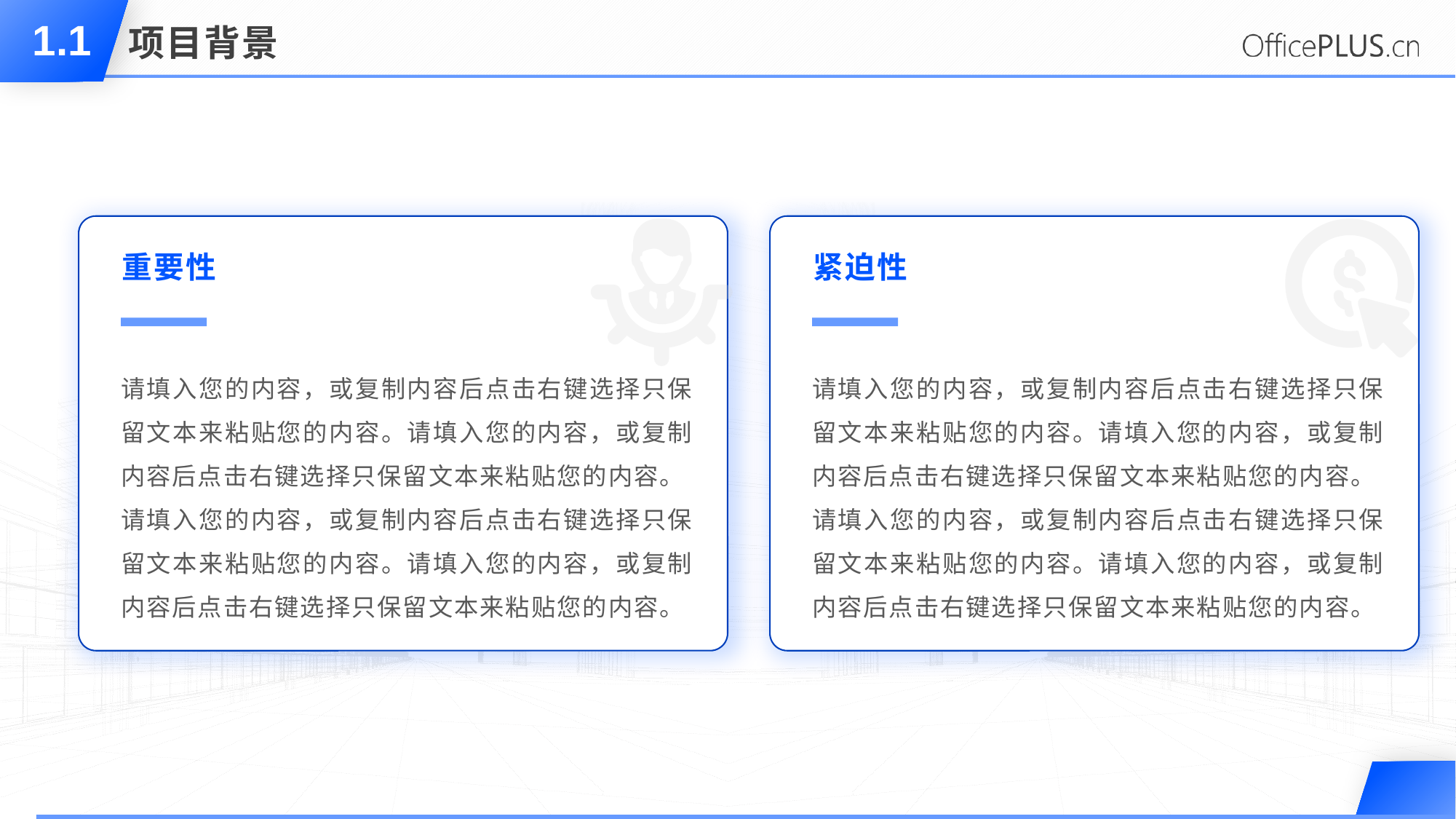

1.1
# 项目背景

重要性
紧迫性

请填入您的内容，或复制内容后点击右键选择只保留文本来粘贴您的内容。请填入您的内容，或复制内容后点击右键选择只保留文本来粘贴您的内容。
请填入您的内容，或复制内容后点击右键选择只保留文本来粘贴您的内容。请填入您的内容，或复制内容后点击右键选择只保留文本来粘贴您的内容。
请填入您的内容，或复制内容后点击右键选择只保留文本来粘贴您的内容。请填入您的内容，或复制内容后点击右键选择只保留文本来粘贴您的内容。
请填入您的内容，或复制内容后点击右键选择只保留文本来粘贴您的内容。请填入您的内容，或复制内容后点击右键选择只保留文本来粘贴您的内容。